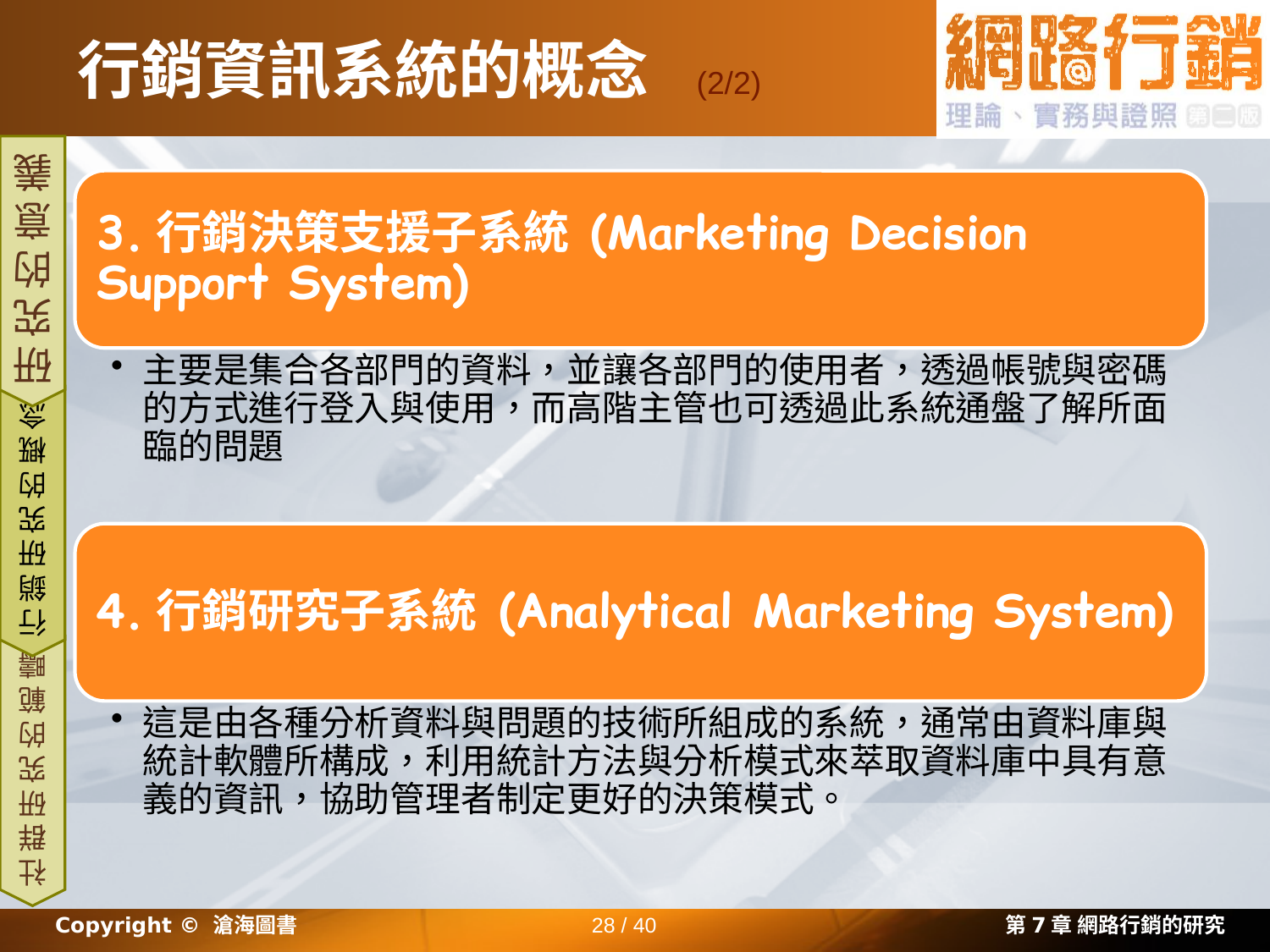

# 行銷資訊系統的概念
(2/2)
3.行銷決策支援子系統 (Marketing Decision Support System)
主要是集合各部門的資料，並讓各部門的使用者，透過帳號與密碼的方式進行登入與使用，而高階主管也可透過此系統通盤了解所面臨的問題
4.行銷研究子系統 (Analytical Marketing System)
這是由各種分析資料與問題的技術所組成的系統，通常由資料庫與統計軟體所構成，利用統計方法與分析模式來萃取資料庫中具有意義的資訊，協助管理者制定更好的決策模式。
研究的意義
行銷研究的概念
社群研究的範疇
Copyright © 滄海圖書
28 / 40
第7章 網路行銷的研究